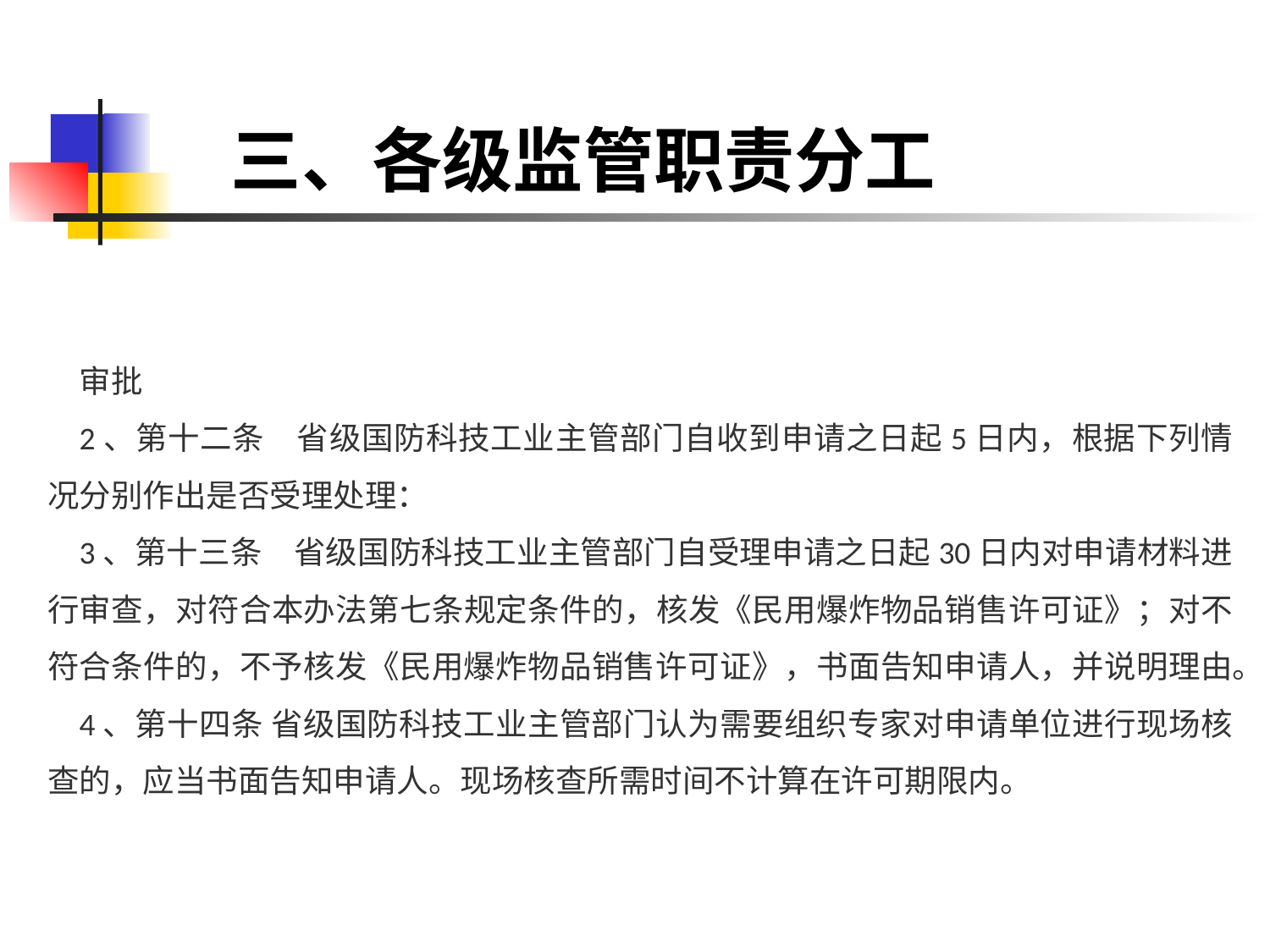

# 三、各级监管职责分工

审批
2、第十二条　省级国防科技工业主管部门自收到申请之日起5日内，根据下列情况分别作出是否受理处理：
3、第十三条　省级国防科技工业主管部门自受理申请之日起30日内对申请材料进行审查，对符合本办法第七条规定条件的，核发《民用爆炸物品销售许可证》；对不符合条件的，不予核发《民用爆炸物品销售许可证》，书面告知申请人，并说明理由。
4、第十四条 省级国防科技工业主管部门认为需要组织专家对申请单位进行现场核查的，应当书面告知申请人。现场核查所需时间不计算在许可期限内。